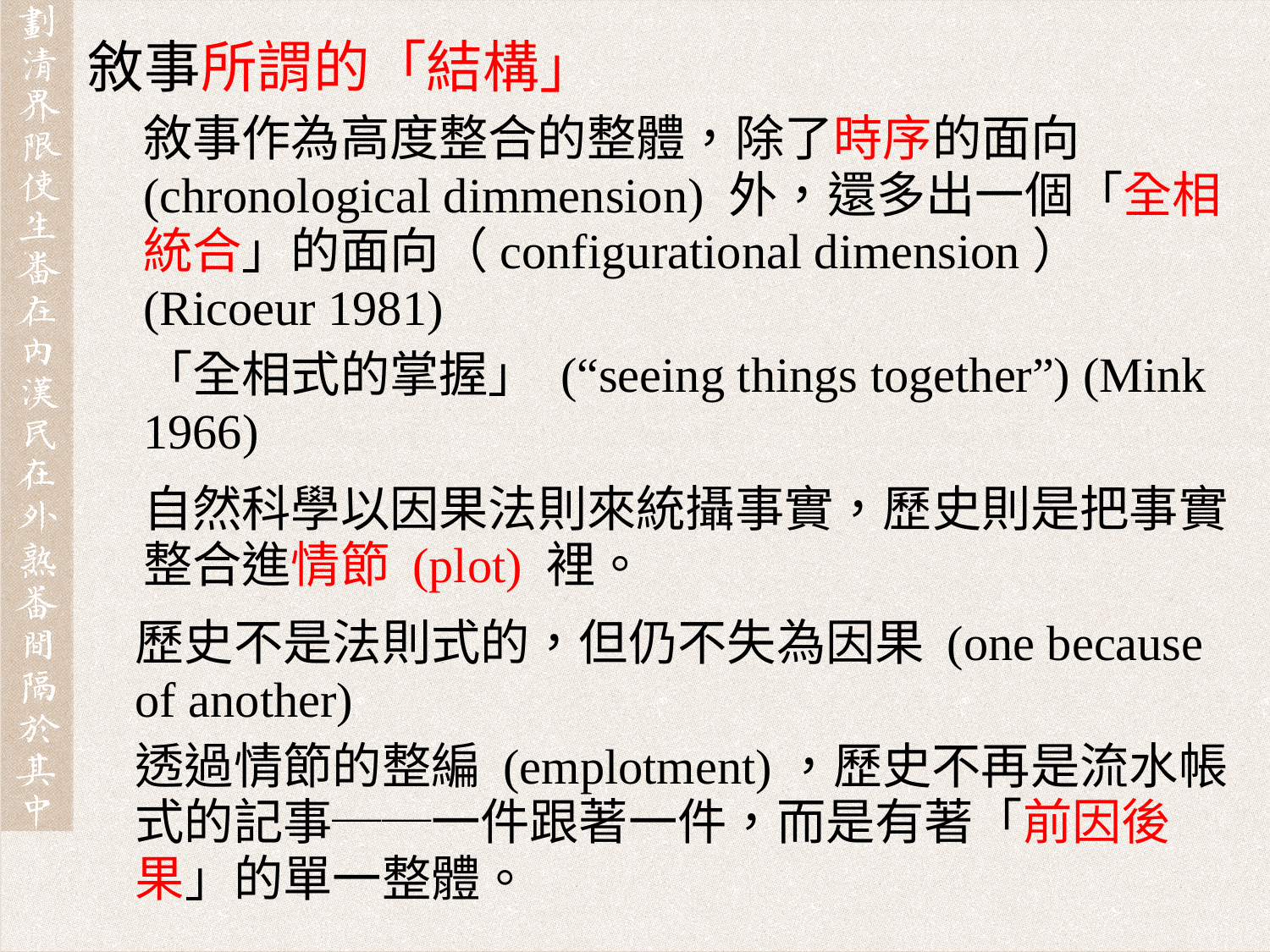

敘事所謂的「結構」
敘事作為高度整合的整體，除了時序的面向 (chronological dimmension) 外，還多出一個「全相統合」的面向（configurational dimension） (Ricoeur 1981)
「全相式的掌握」 (“seeing things together”) (Mink 1966)
自然科學以因果法則來統攝事實，歷史則是把事實整合進情節 (plot) 裡。
	歷史不是法則式的，但仍不失為因果 (one because of another)
透過情節的整編 (emplotment)，歷史不再是流水帳式的記事──一件跟著一件，而是有著「前因後果」的單一整體。